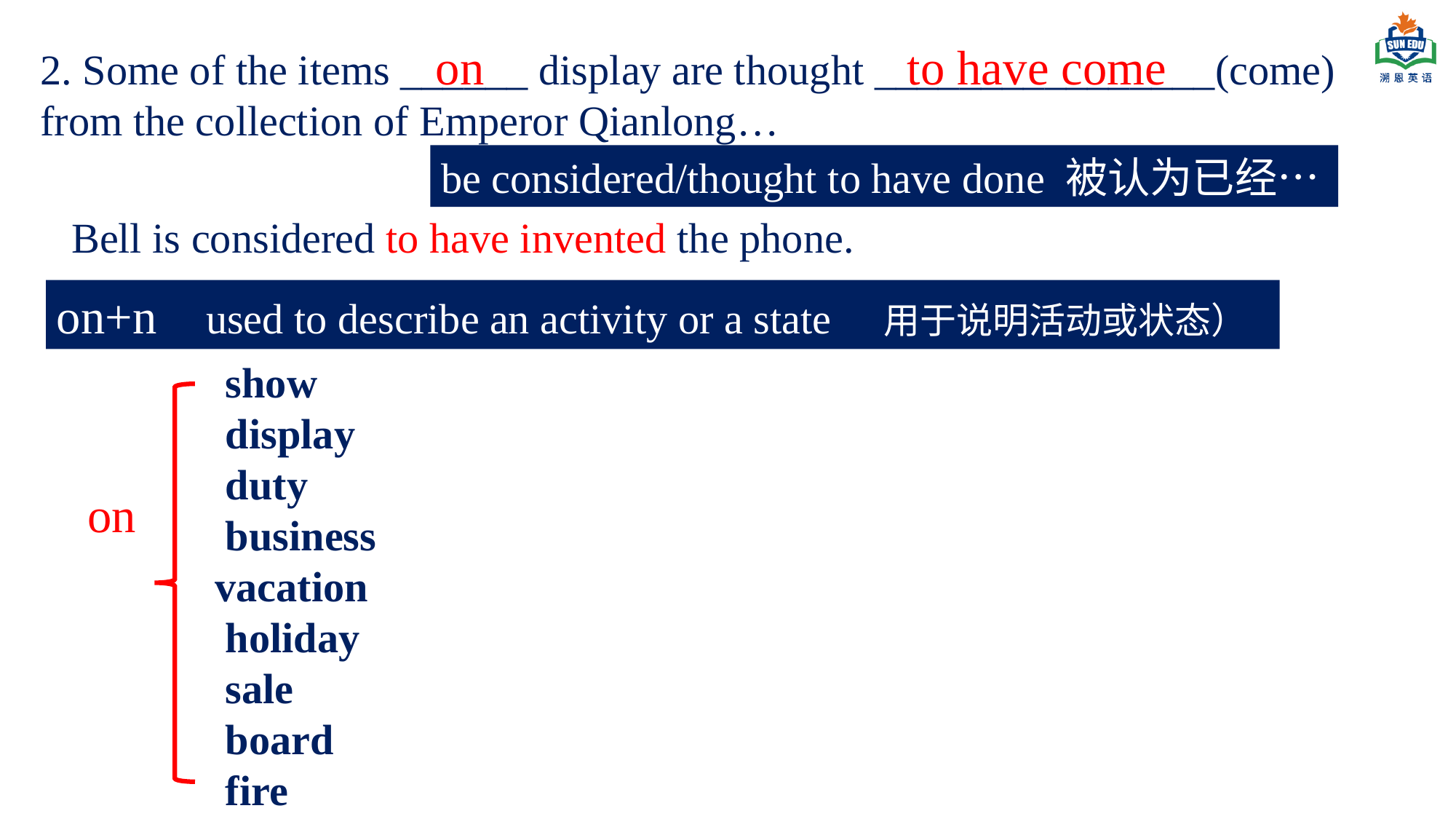

to have come
on
2. Some of the items ______ display are thought ________________(come) from the collection of Emperor Qianlong…
be considered/thought to have done 被认为已经…
Bell is considered to have invented the phone.
on+n    used to describe an activity or a state    用于说明活动或状态）
 show
 display
 duty
 business
vacation
 holiday
 sale
 board
 fire

on